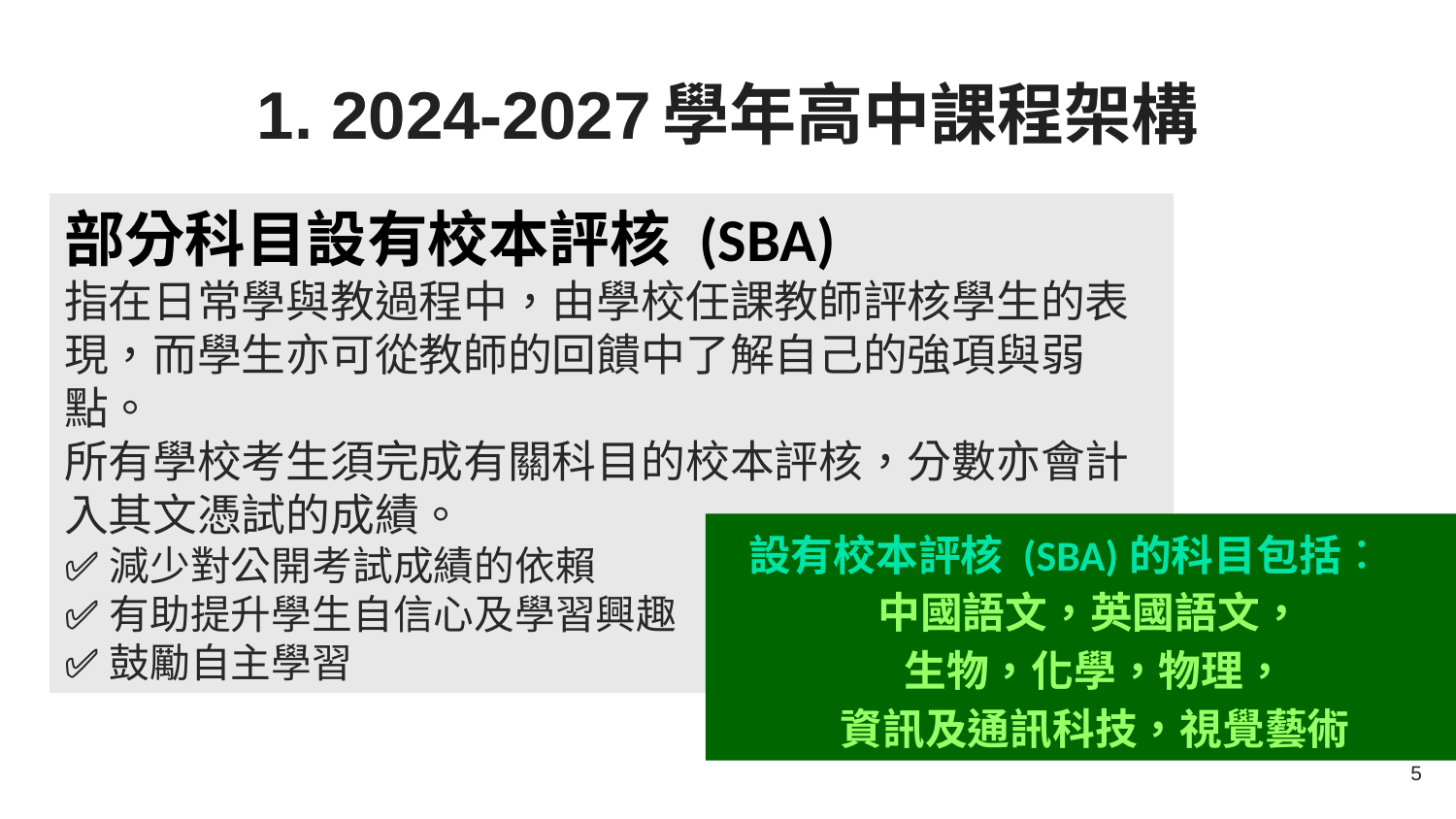

# 1. 2024-2027學年高中課程架構
部分科目設有校本評核 (SBA)
指在日常學與教過程中，由學校任課教師評核學生的表現，而學生亦可從教師的回饋中了解自己的強項與弱點。
所有學校考生須完成有關科目的校本評核，分數亦會計入其文憑試的成績。
✅減少對公開考試成績的依賴
✅有助提升學生自信心及學習興趣
✅鼓勵自主學習
設有校本評核 (SBA)的科目包括︰
中國語文，英國語文，
生物，化學，物理，
資訊及通訊科技，視覺藝術
5